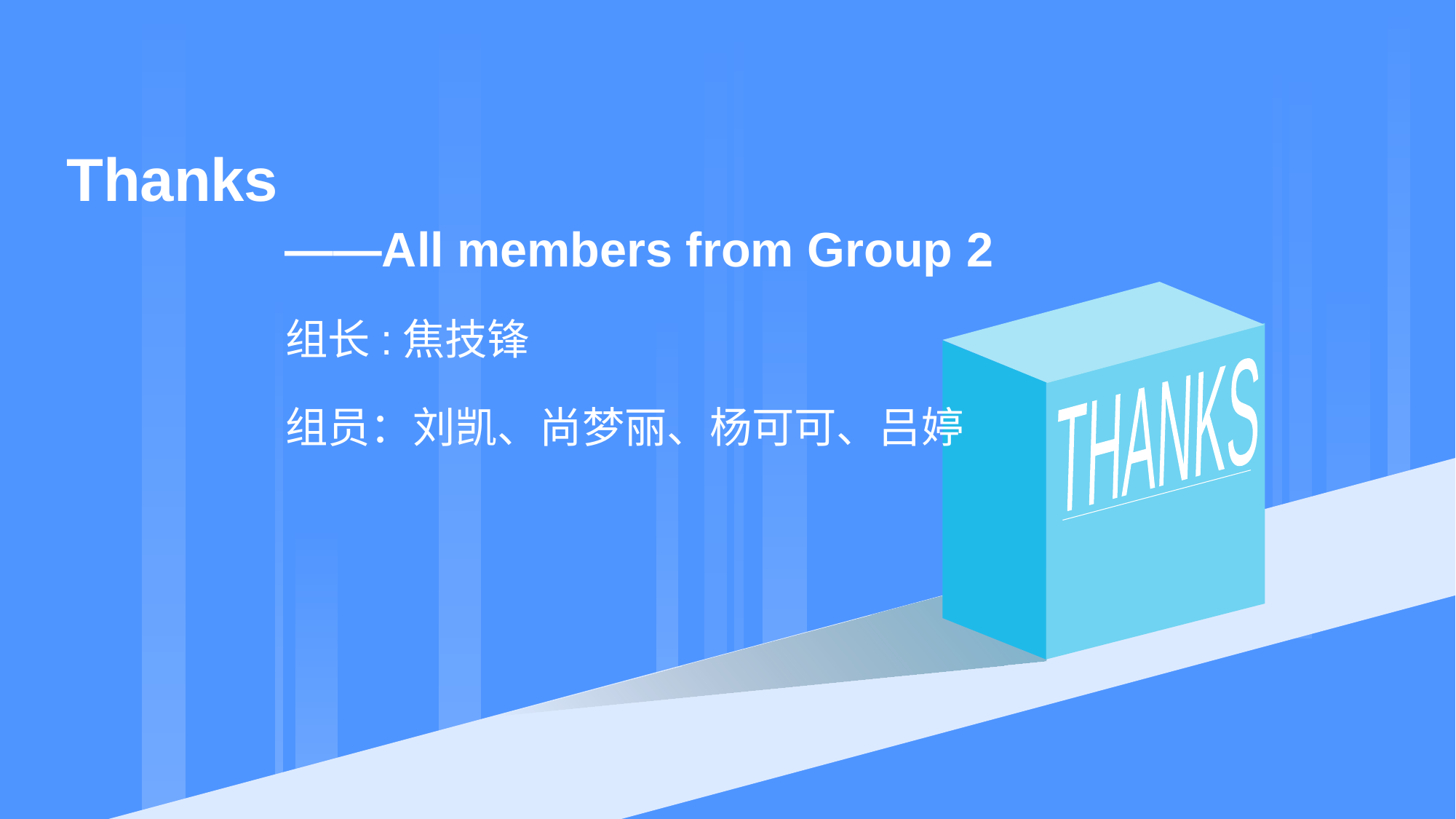

# Thanks ——All members from Group 2
组长:焦技锋
THANKS
组员：刘凯、尚梦丽、杨可可、吕婷